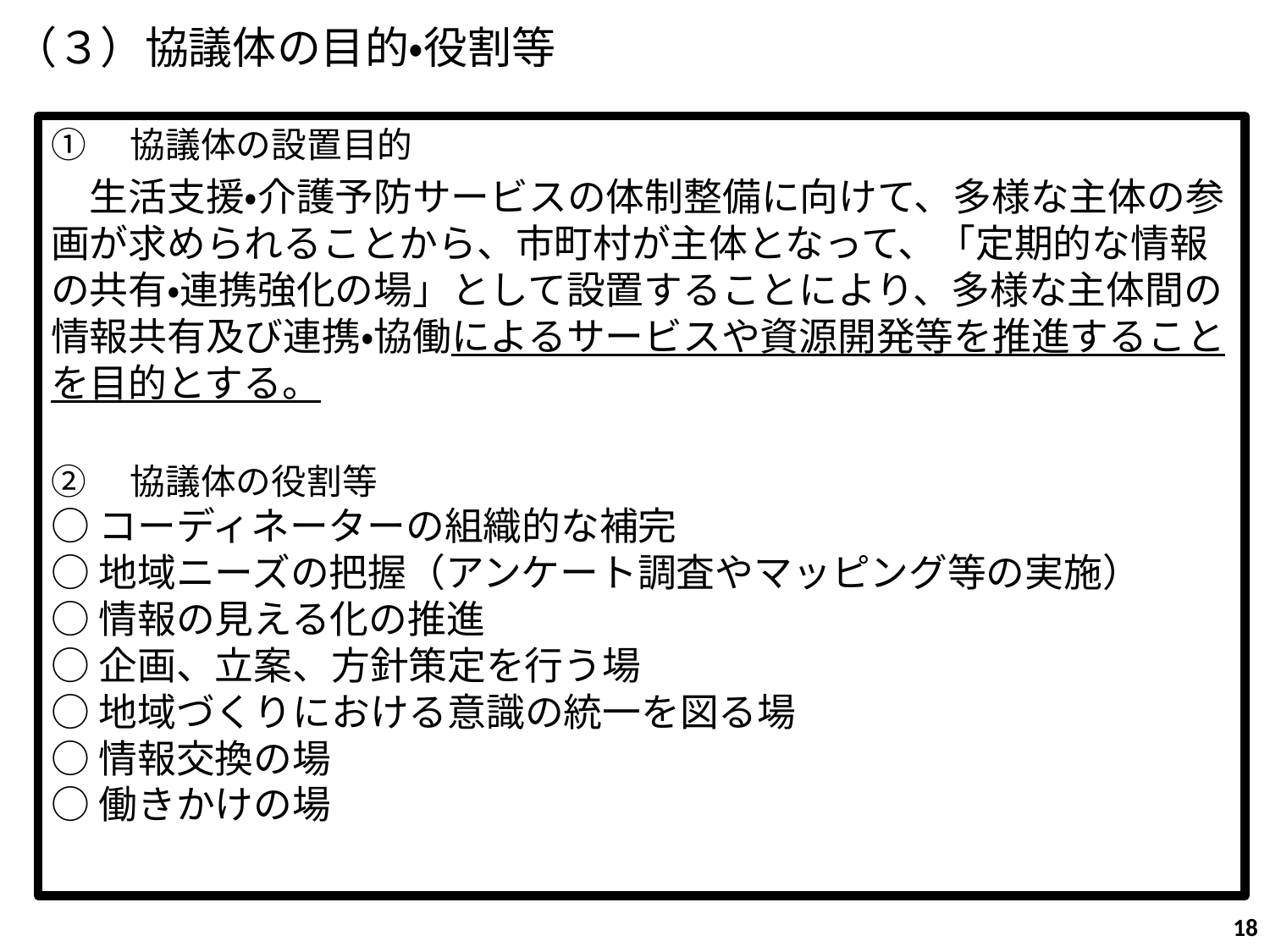

（３）協議体の目的・役割等
①　協議体の設置目的
　生活支援・介護予防サービスの体制整備に向けて、多様な主体の参画が求められることから、市町村が主体となって、「定期的な情報の共有・連携強化の場」として設置することにより、多様な主体間の情報共有及び連携・協働によるサービスや資源開発等を推進することを目的とする。

②　協議体の役割等
○コーディネーターの組織的な補完
○地域ニーズの把握（アンケート調査やマッピング等の実施）
○情報の見える化の推進
○企画、立案、方針策定を行う場
○地域づくりにおける意識の統一を図る場
○情報交換の場
○働きかけの場

18